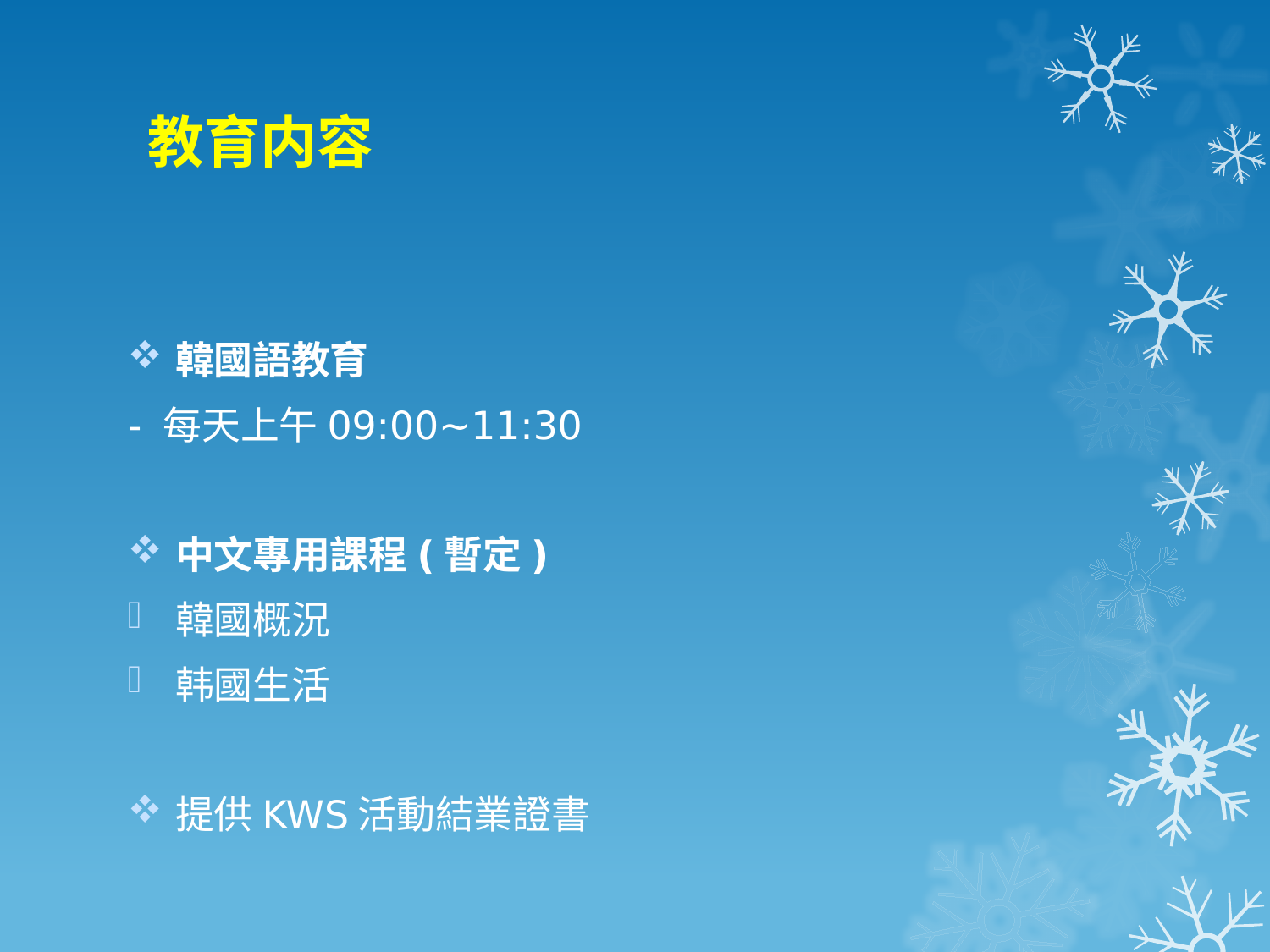

# 教育内容
韓國語教育
- 每天上午09:00~11:30

中文專用課程(暫定)
韓國概況
韩國生活

提供KWS活動結業證書